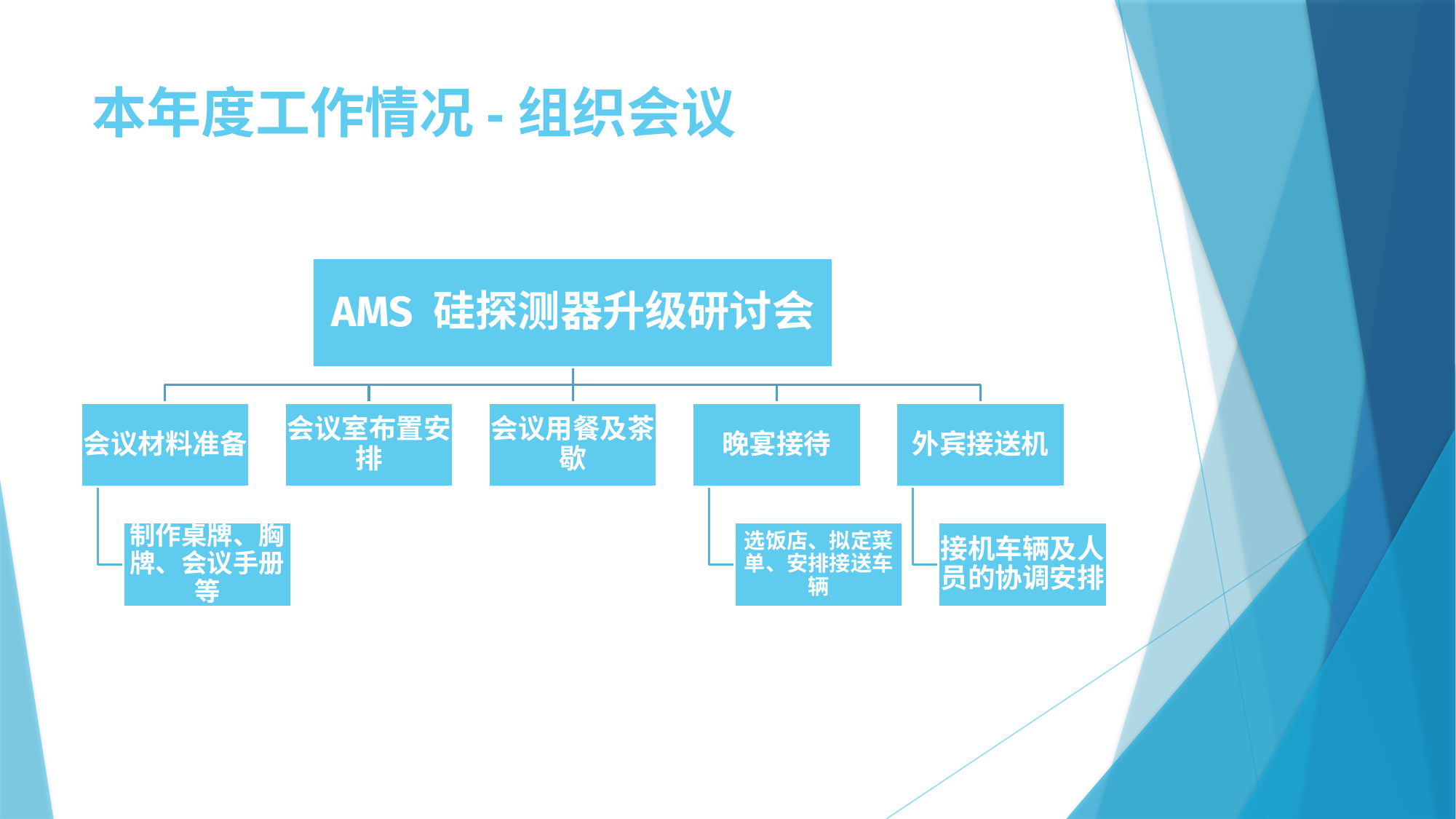

# 本年度工作情况-组织会议
AMS 硅探测器升级研讨会
会议材料准备
制作桌牌、胸牌、会议手册等
会议室布置安排
会议用餐及茶歇
晚宴接待
选饭店、拟定菜单、安排接送车辆
外宾接送机
接机车辆及人员的协调安排